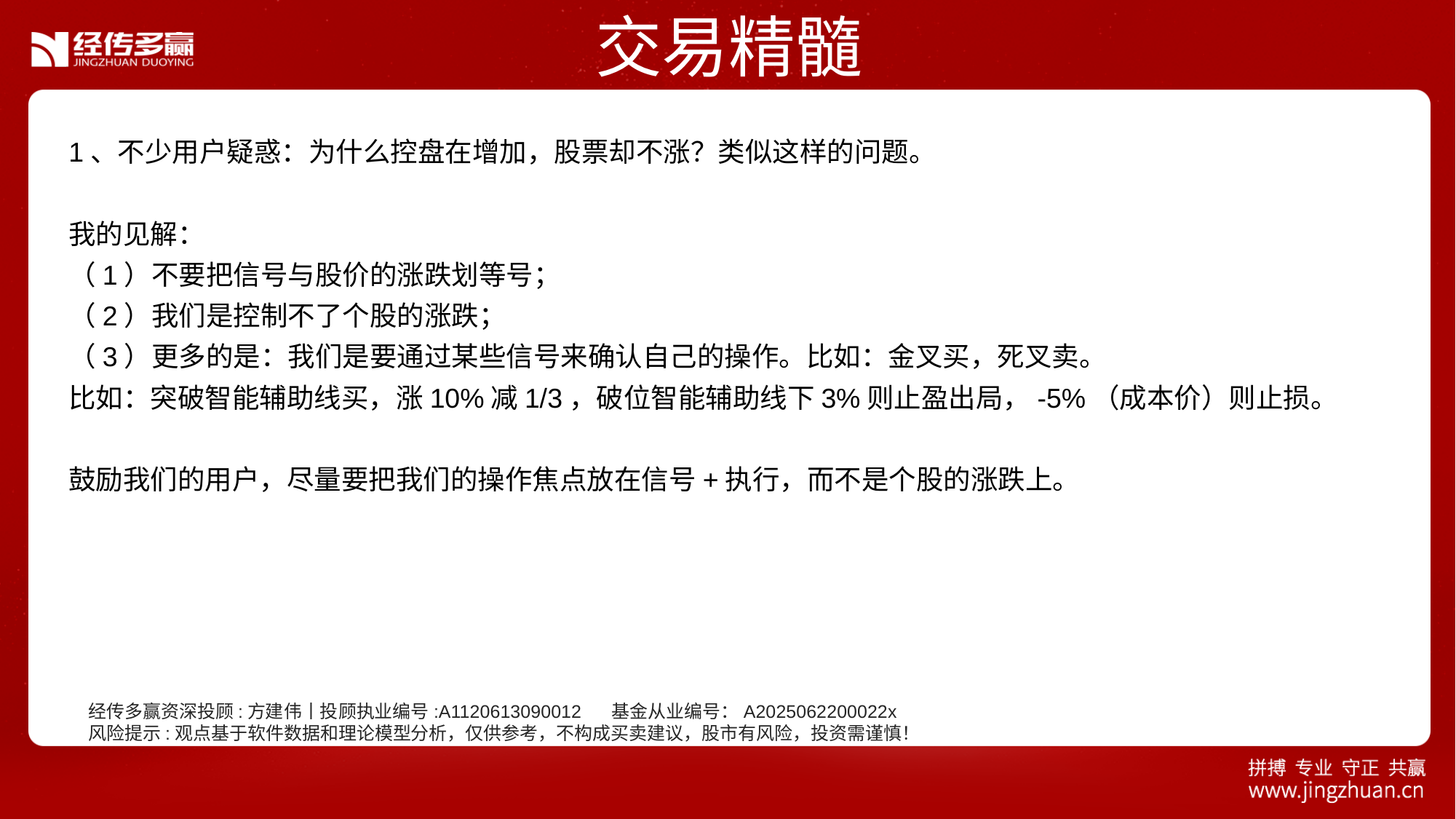

交易精髓
1、不少用户疑惑：为什么控盘在增加，股票却不涨？类似这样的问题。

我的见解：
（1）不要把信号与股价的涨跌划等号；
（2）我们是控制不了个股的涨跌；
（3）更多的是：我们是要通过某些信号来确认自己的操作。比如：金叉买，死叉卖。
比如：突破智能辅助线买，涨10%减1/3，破位智能辅助线下3%则止盈出局，-5%（成本价）则止损。

鼓励我们的用户，尽量要把我们的操作焦点放在信号+执行，而不是个股的涨跌上。